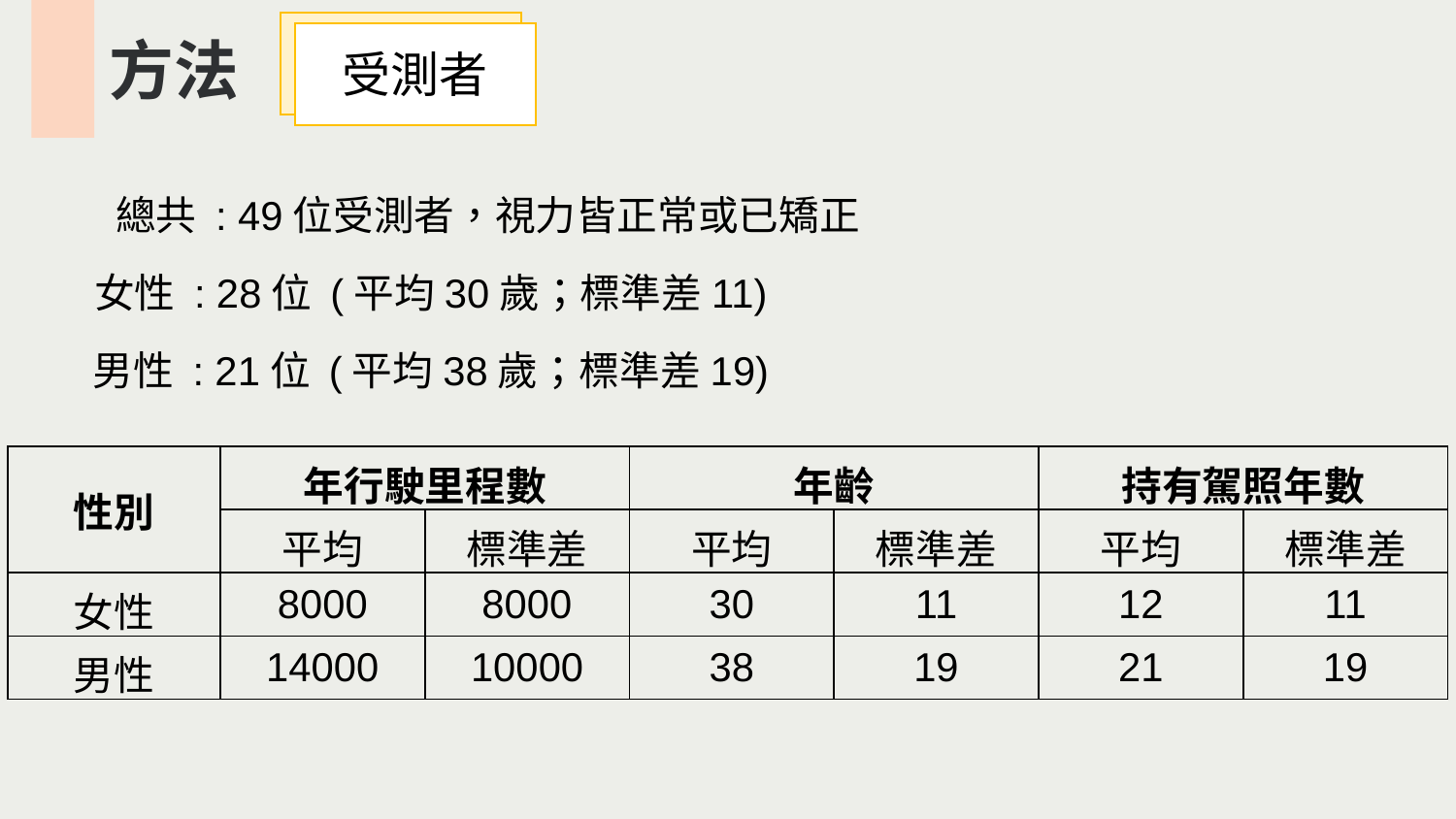

受測者
方法
總共 : 49位受測者，視力皆正常或已矯正
女性 : 28位 (平均30歲；標準差11)
男性 : 21位 (平均38歲；標準差19)
| 性別 | 年行駛里程數 |  | 年齡 |  | 持有駕照年數 |  |
| --- | --- | --- | --- | --- | --- | --- |
|  | 平均 | 標準差 | 平均 | 標準差 | 平均 | 標準差 |
| 女性 | 8000 | 8000 | 30 | 11 | 12 | 11 |
| 男性 | 14000 | 10000 | 38 | 19 | 21 | 19 |